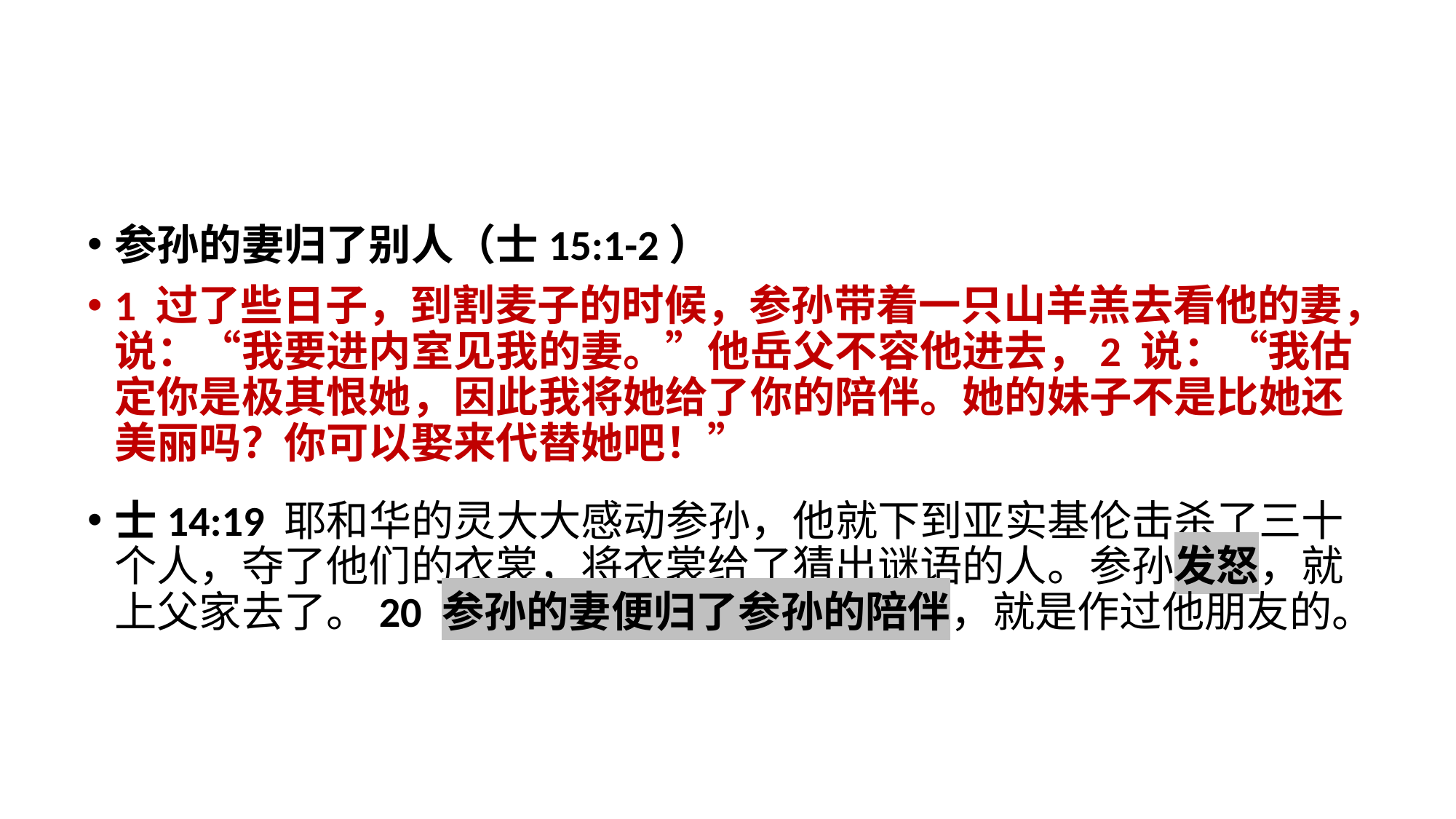

参孙的妻归了别人（士15:1-2）
1 过了些日子，到割麦子的时候，参孙带着一只山羊羔去看他的妻，说：“我要进内室见我的妻。”他岳父不容他进去，2 说：“我估定你是极其恨她，因此我将她给了你的陪伴。她的妹子不是比她还美丽吗？你可以娶来代替她吧！”

士14:19 耶和华的灵大大感动参孙，他就下到亚实基伦击杀了三十个人，夺了他们的衣裳，将衣裳给了猜出谜语的人。参孙发怒，就上父家去了。20 参孙的妻便归了参孙的陪伴，就是作过他朋友的。